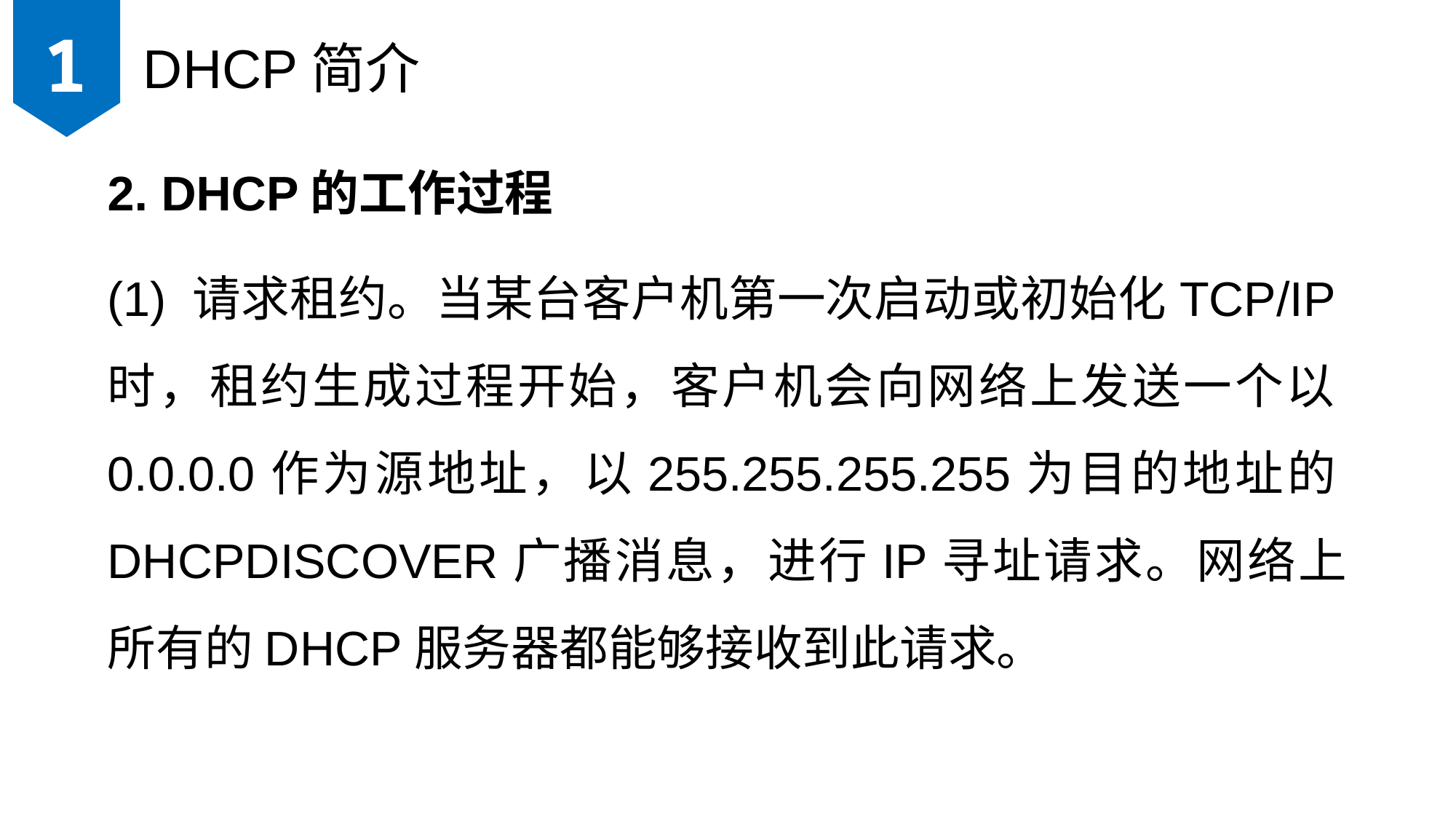

1

DHCP简介
2. DHCP的工作过程
(1) 请求租约。当某台客户机第一次启动或初始化TCP/IP时，租约生成过程开始，客户机会向网络上发送一个以0.0.0.0作为源地址，以255.255.255.255为目的地址的DHCPDISCOVER广播消息，进行IP寻址请求。网络上所有的DHCP服务器都能够接收到此请求。